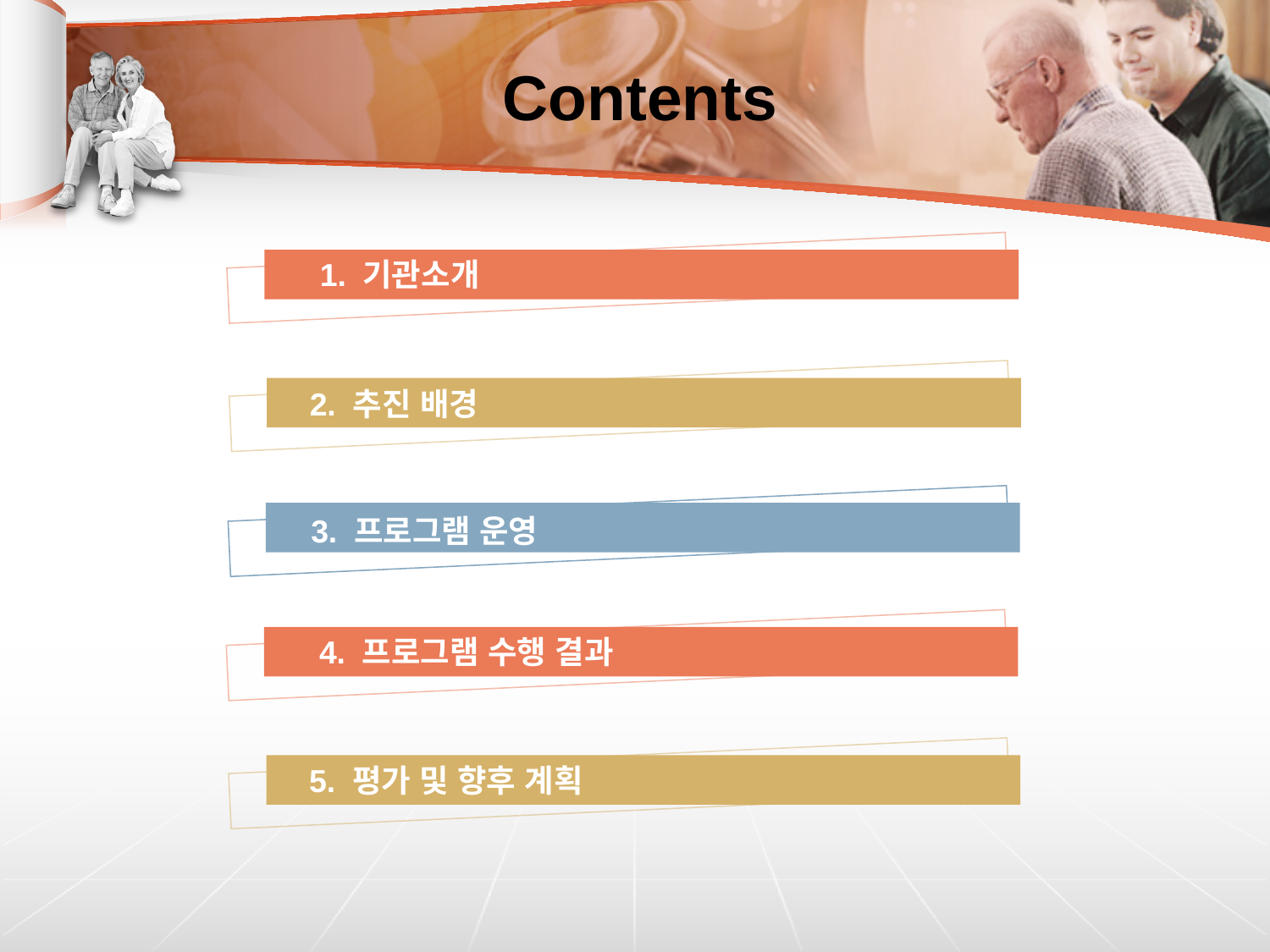

# Contents
1. 기관소개

  2. 추진 배경

 3. 프로그램 운영
4. 프로그램 수행 결과

  5. 평가 및 향후 계획